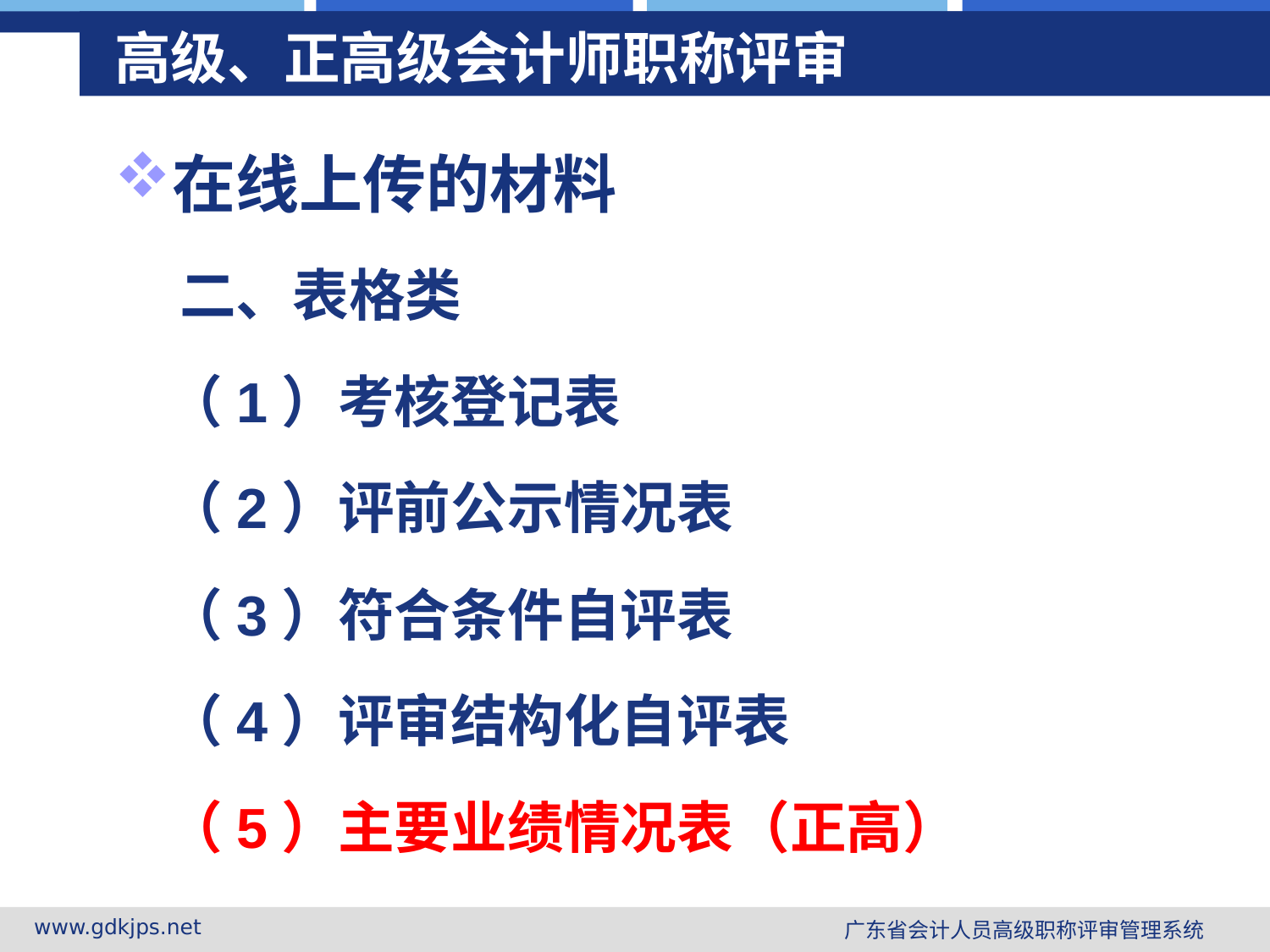

# 高级、正高级会计师职称评审
在线上传的材料
    二、表格类
   （1）考核登记表
   （2）评前公示情况表
   （3）符合条件自评表
   （4）评审结构化自评表
   （5）主要业绩情况表（正高）
www.gdkjps.net
广东省会计人员高级职称评审管理系统